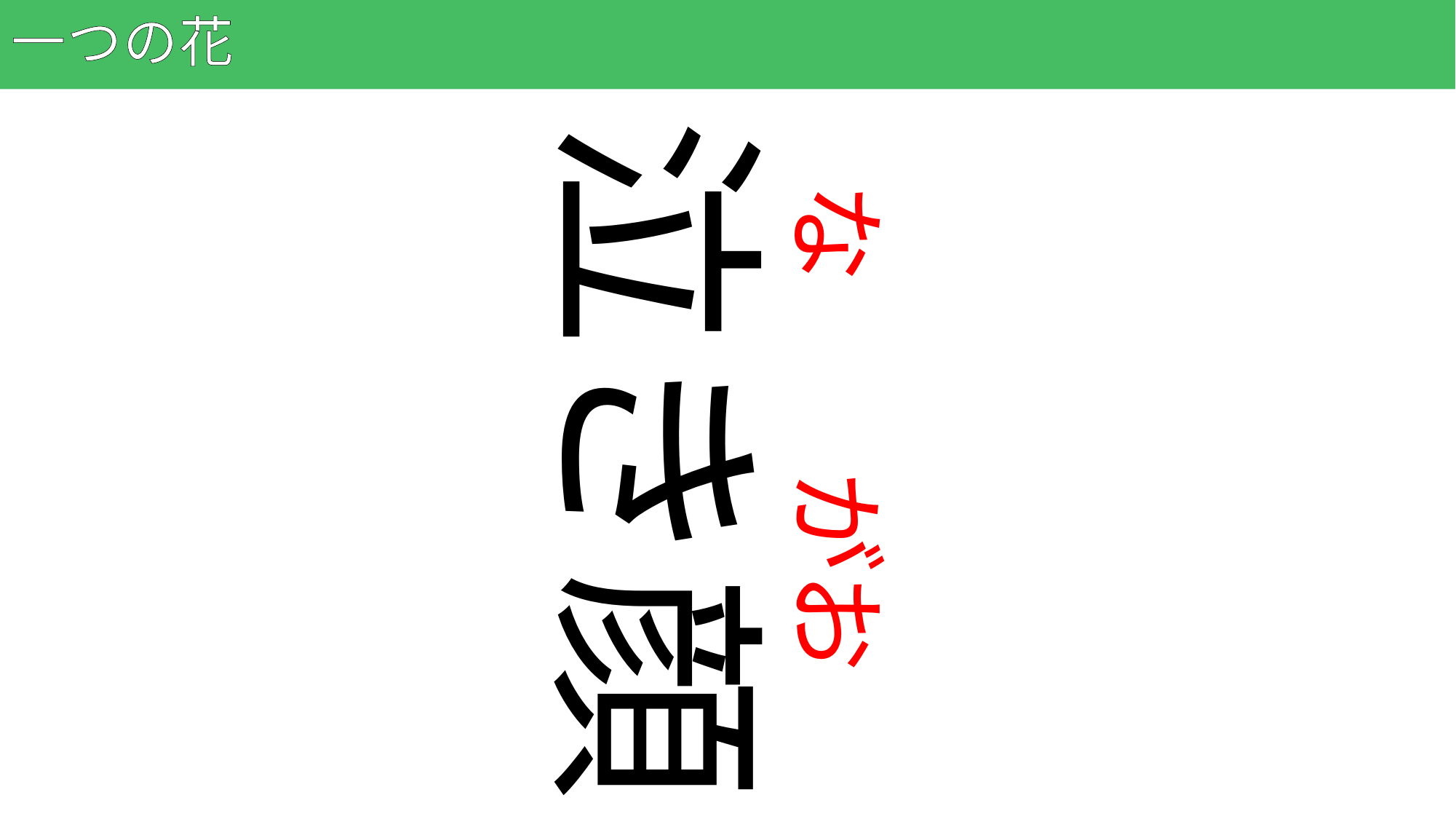

# 一つの花
116
泣き顔
な  　  がお